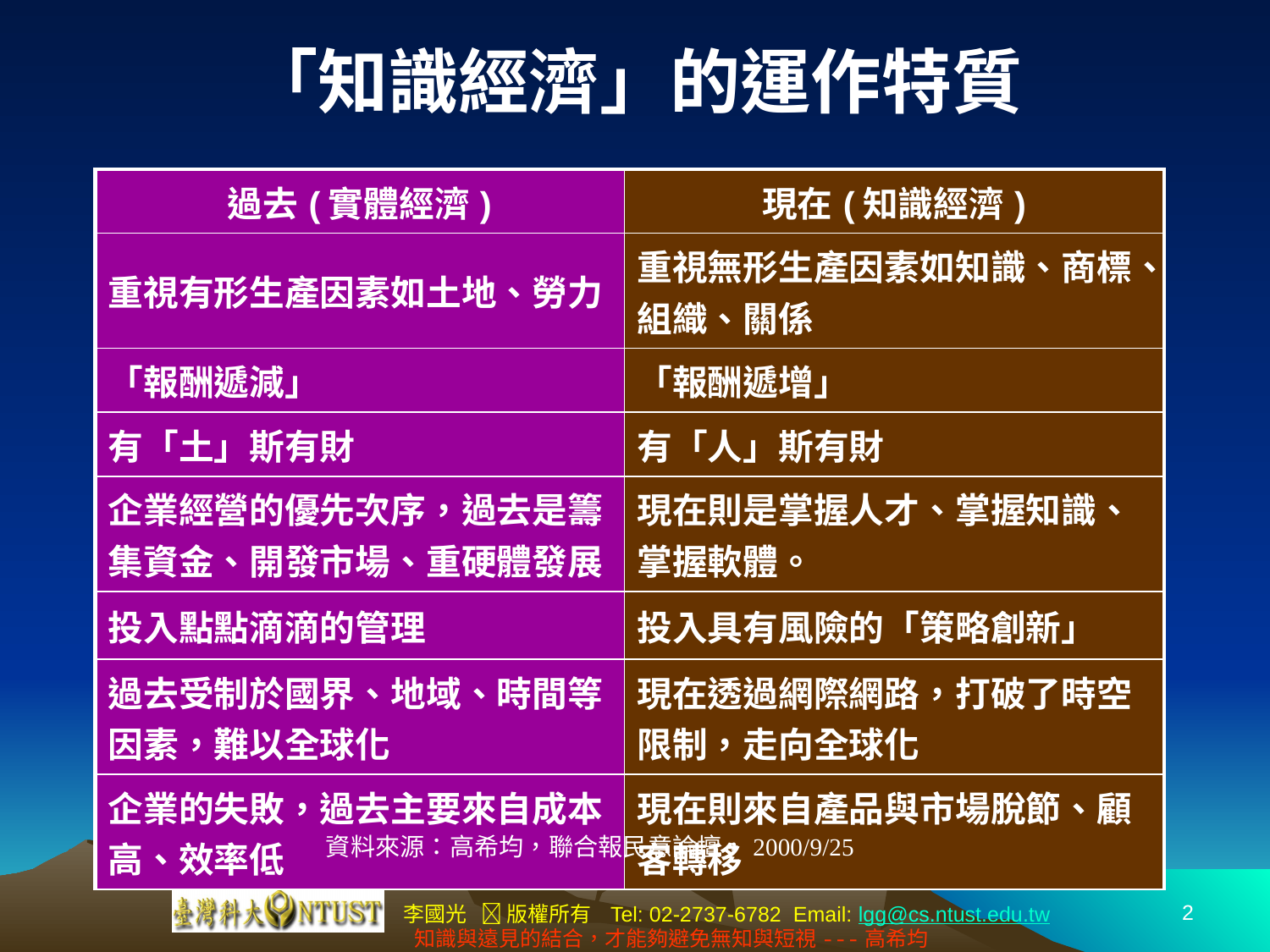

# 「知識經濟」的運作特質
| 過去(實體經濟) | 現在(知識經濟) |
| --- | --- |
| 重視有形生產因素如土地、勞力 | 重視無形生產因素如知識、商標、組織、關係 |
| 「報酬遞減」 | 「報酬遞增」 |
| 有「土」斯有財 | 有「人」斯有財 |
| 企業經營的優先次序，過去是籌集資金、開發市場、重硬體發展 | 現在則是掌握人才、掌握知識、掌握軟體。 |
| 投入點點滴滴的管理 | 投入具有風險的「策略創新」 |
| 過去受制於國界、地域、時間等因素，難以全球化 | 現在透過網際網路，打破了時空限制，走向全球化 |
| 企業的失敗，過去主要來自成本高、效率低 | 現在則來自產品與市場脫節、顧客轉移 |
資料來源：高希均，聯合報民意論壇，2000/9/25
2